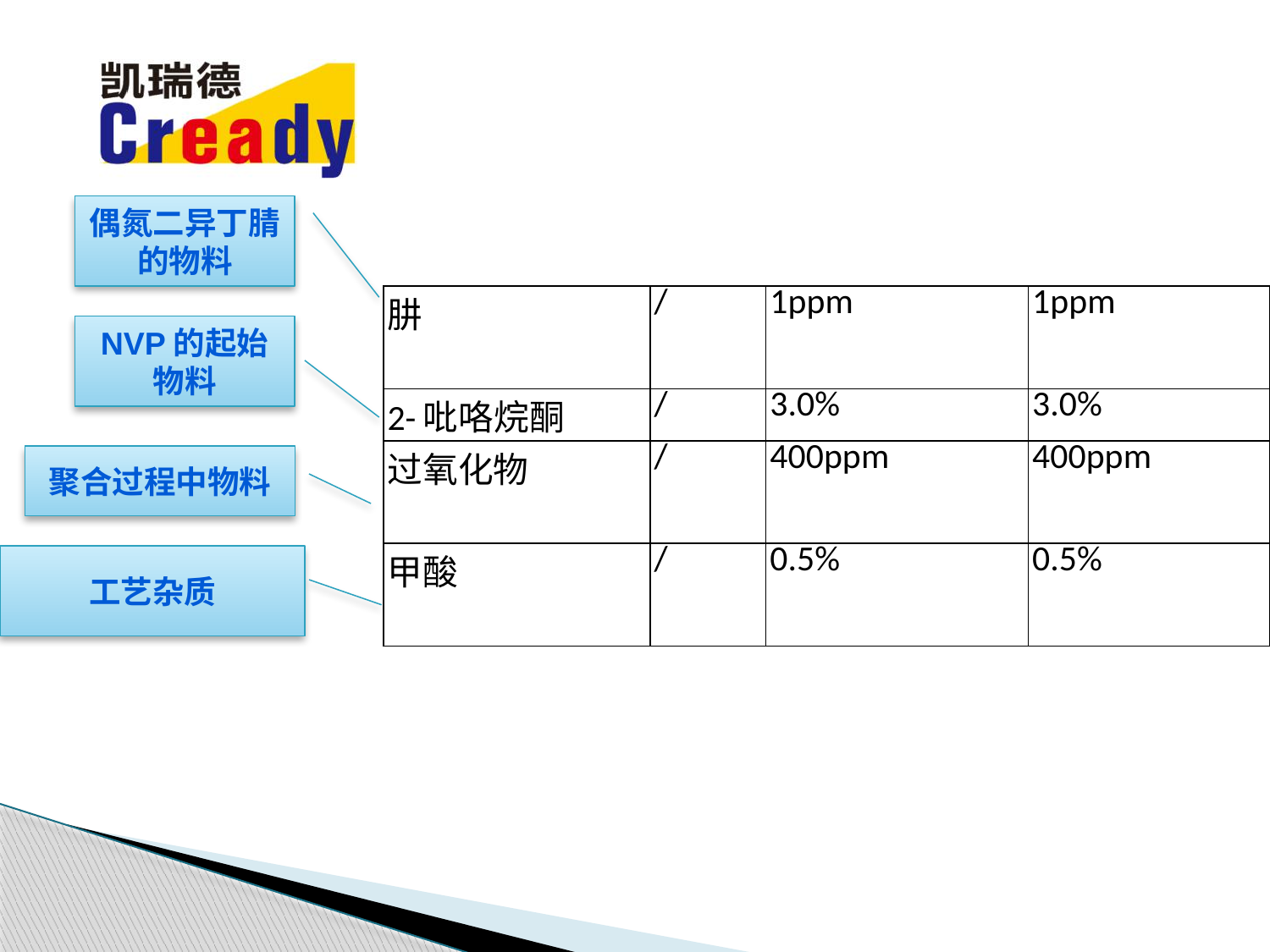

#
偶氮二异丁腈的物料
| 肼 | / | 1ppm | 1ppm |
| --- | --- | --- | --- |
| 2-吡咯烷酮 | / | 3.0% | 3.0% |
| 过氧化物 | / | 400ppm | 400ppm |
| 甲酸 | / | 0.5% | 0.5% |
NVP的起始物料
聚合过程中物料
工艺杂质